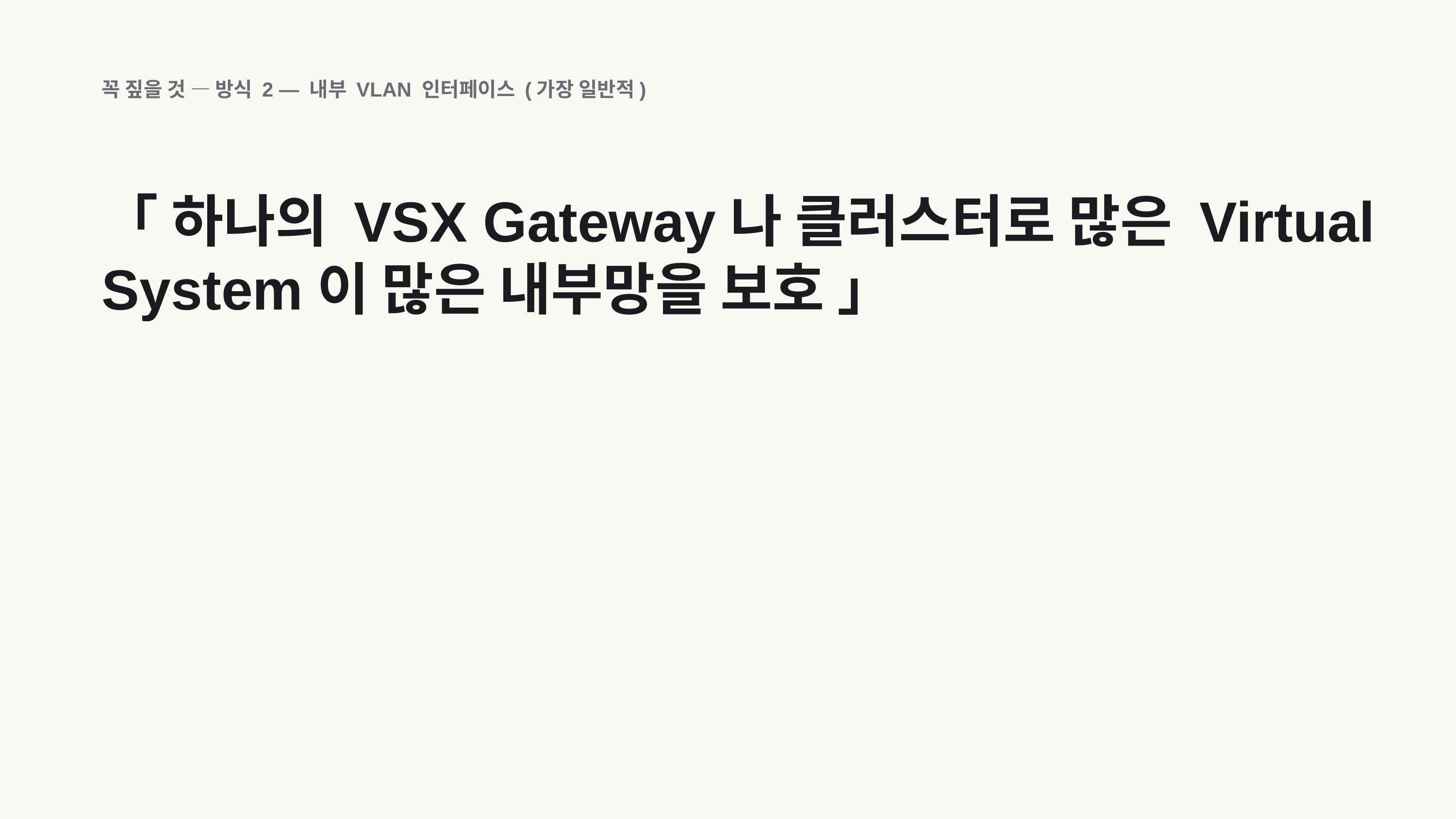

꼭 짚을 것 — 방식 2 — 내부 VLAN 인터페이스 (가장 일반적)
「 하나의 VSX Gateway나 클러스터로 많은 Virtual System이 많은 내부망을 보호 」